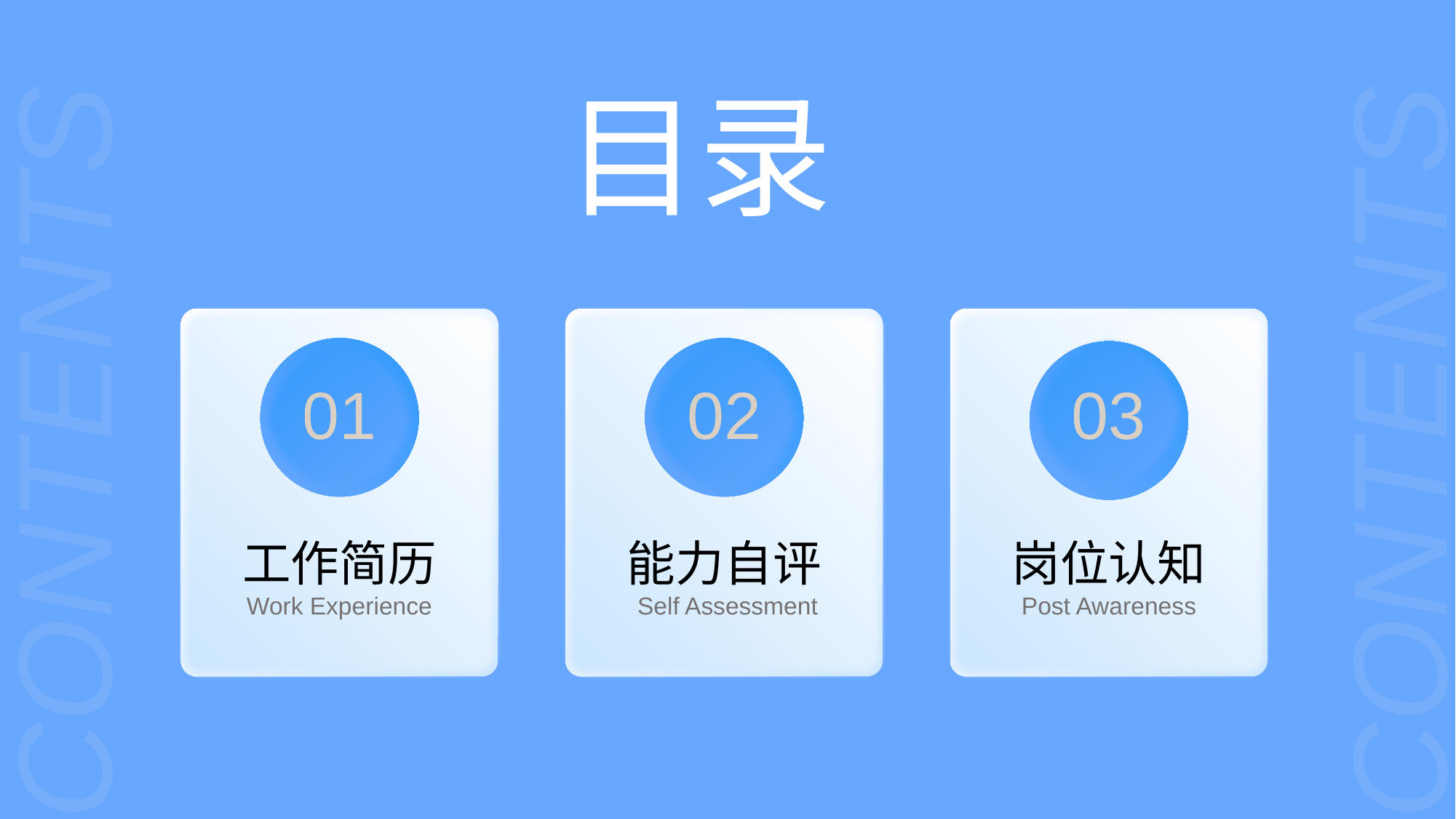

01
02
03
工作简历

能力自评
岗位认知
Work Experience

 Self Assessment
Post Awareness